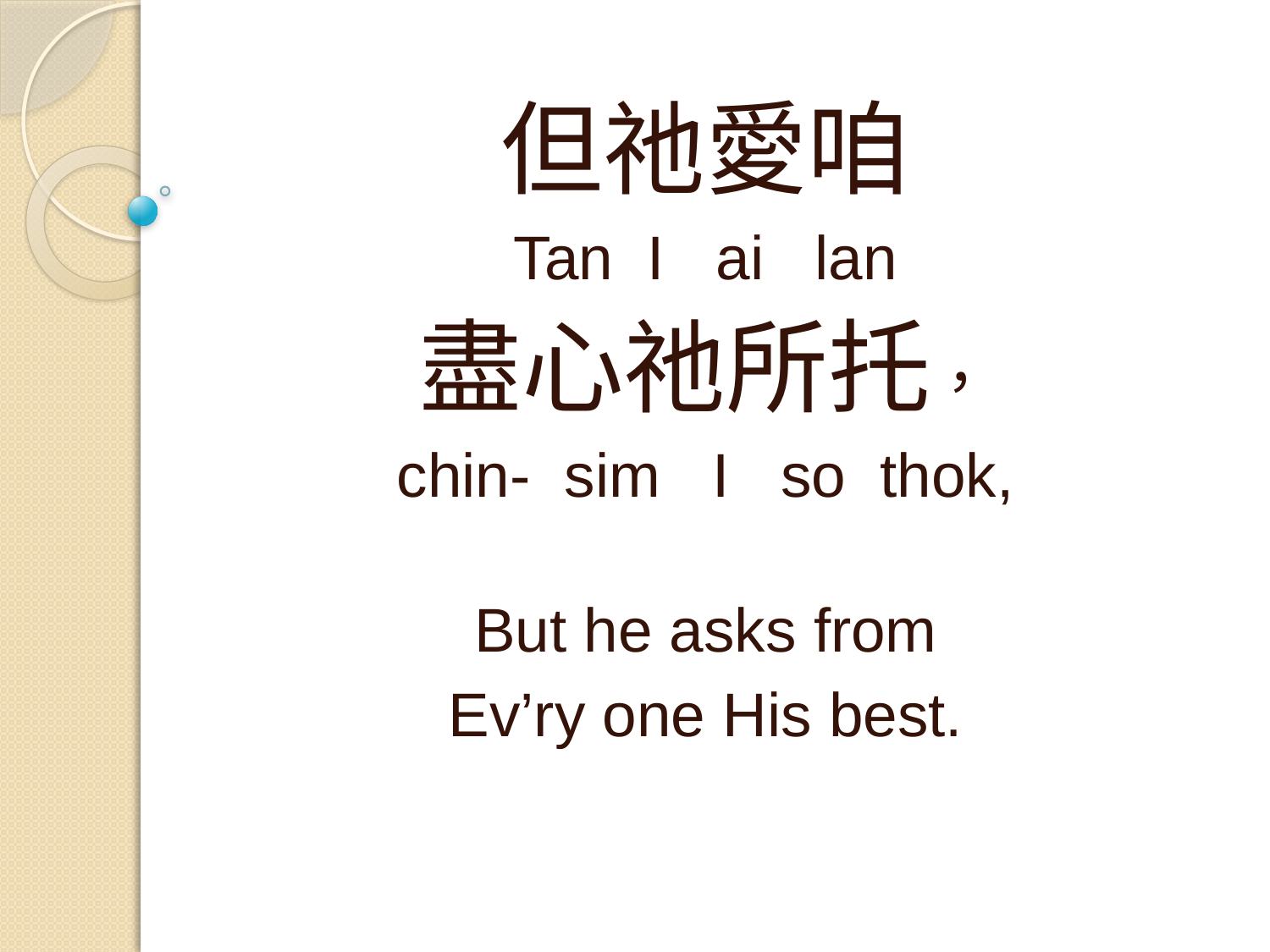

但祂愛咱
Tan  I   ai   lan
盡心祂所托，
chin-  sim   I   so  thok,

But he asks from
Ev’ry one His best.